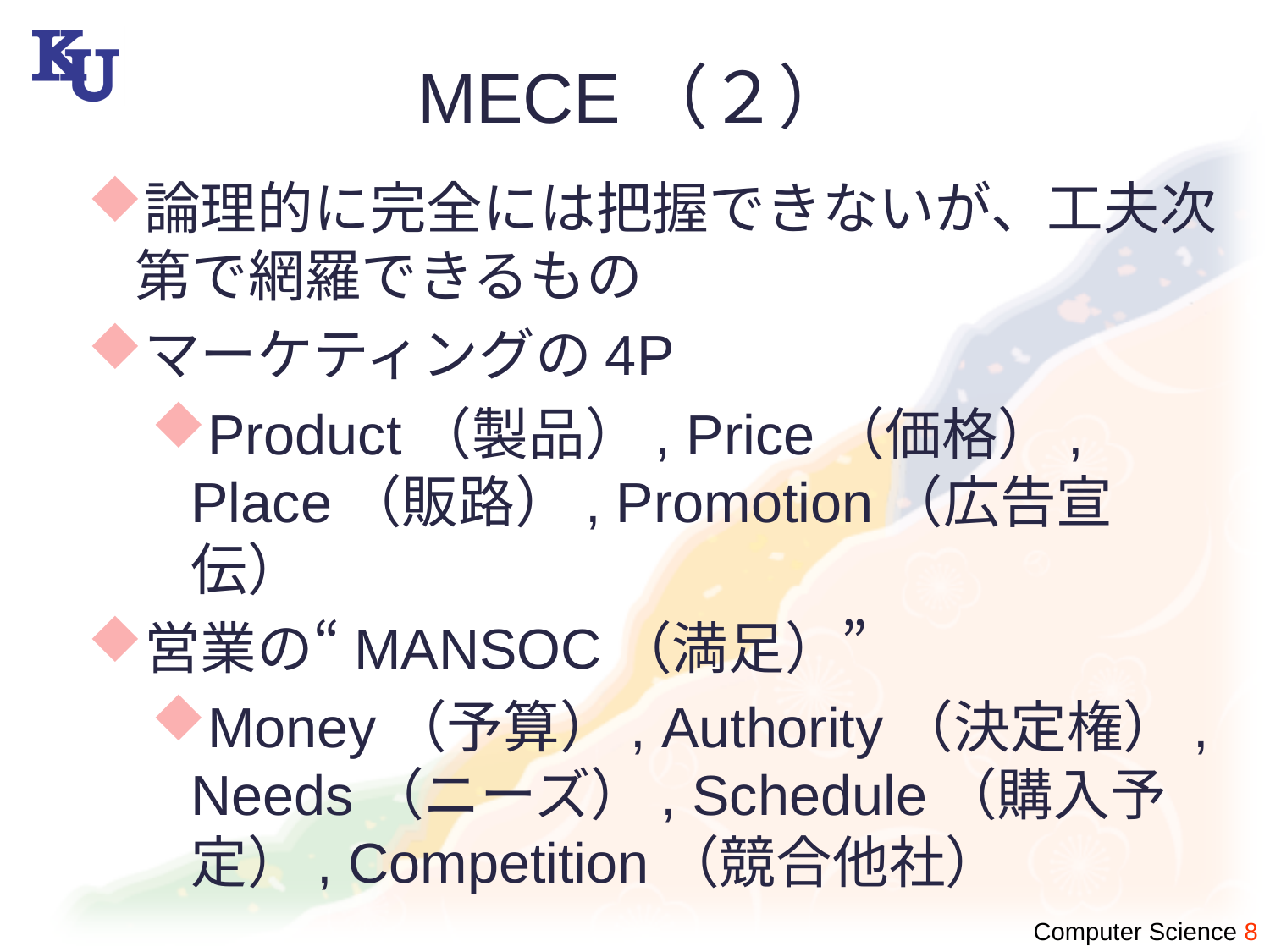

# MECE（２）
論理的に完全には把握できないが、工夫次第で網羅できるもの
マーケティングの4P
Product（製品）, Price（価格）, Place（販路）, Promotion（広告宣伝）
営業の“MANSOC（満足）”
Money（予算）, Authority（決定権）, Needs（ニーズ）, Schedule（購入予定）, Competition（競合他社）